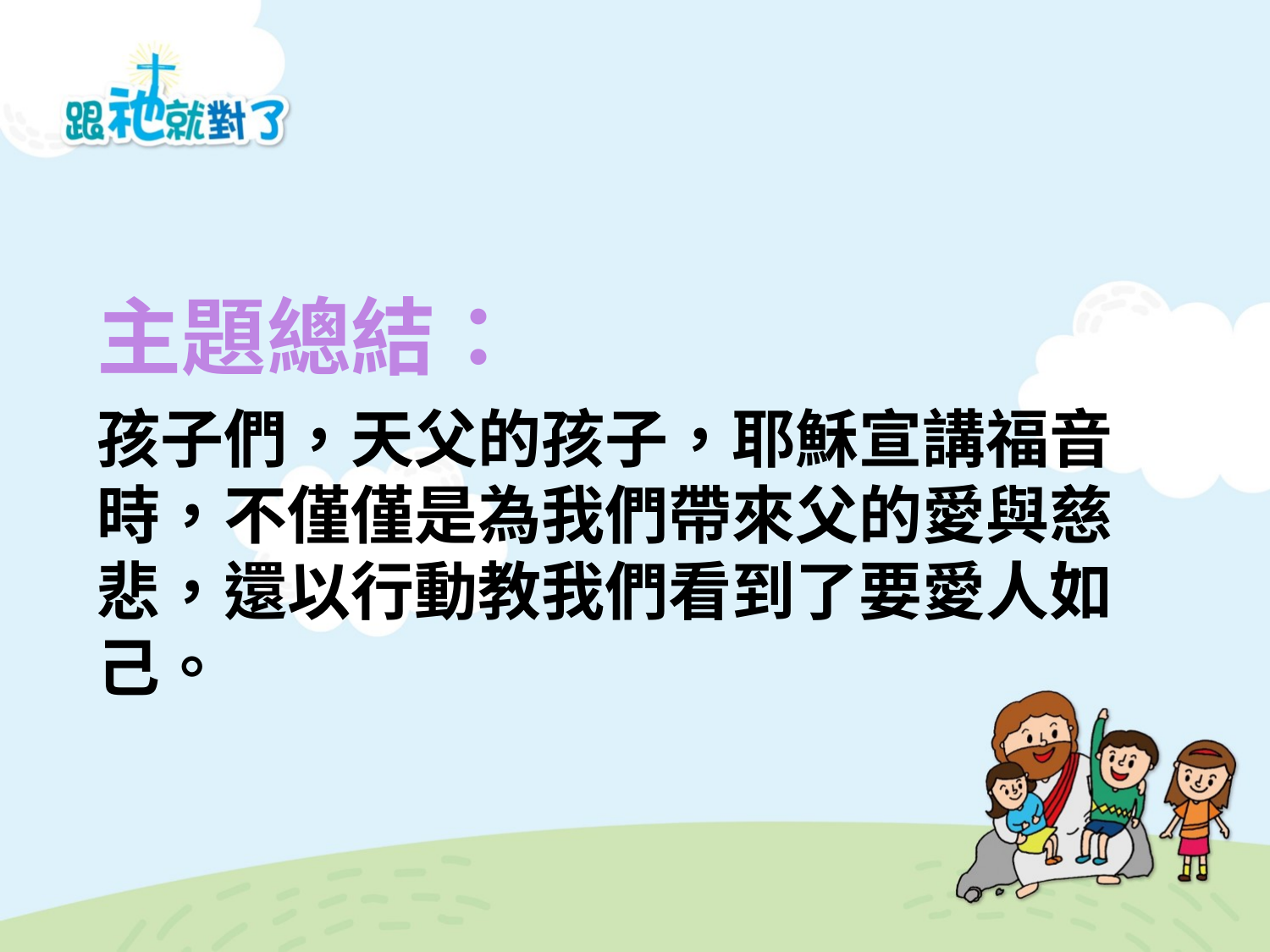

主題總結：
孩子們，天父的孩子，耶穌宣講福音時，不僅僅是為我們帶來父的愛與慈悲，還以行動教我們看到了要愛人如己。